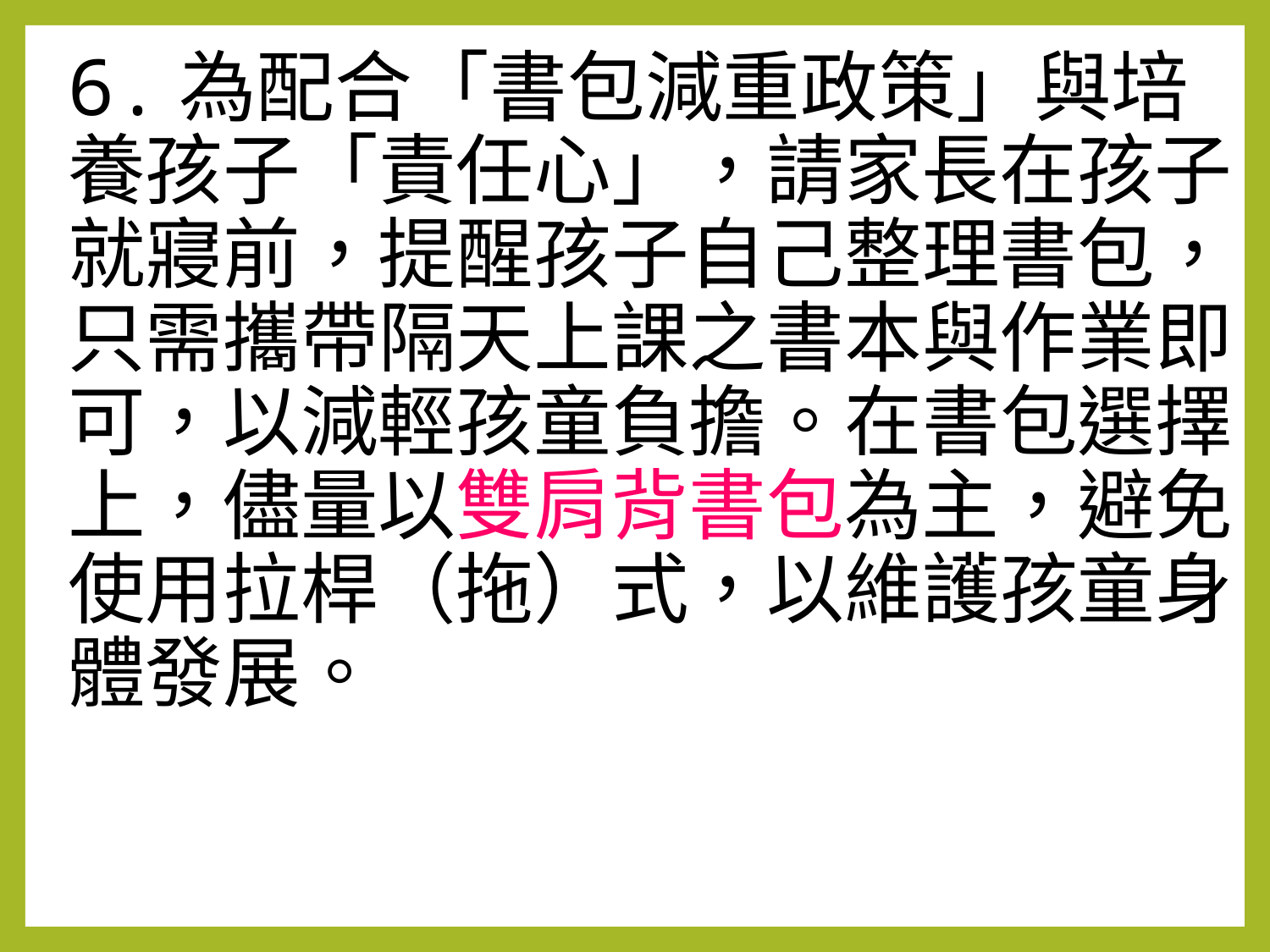

6.為配合「書包減重政策」與培養孩子「責任心」，請家長在孩子就寢前，提醒孩子自己整理書包，只需攜帶隔天上課之書本與作業即可，以減輕孩童負擔。在書包選擇上，儘量以雙肩背書包為主，避免使用拉桿（拖）式，以維護孩童身體發展。